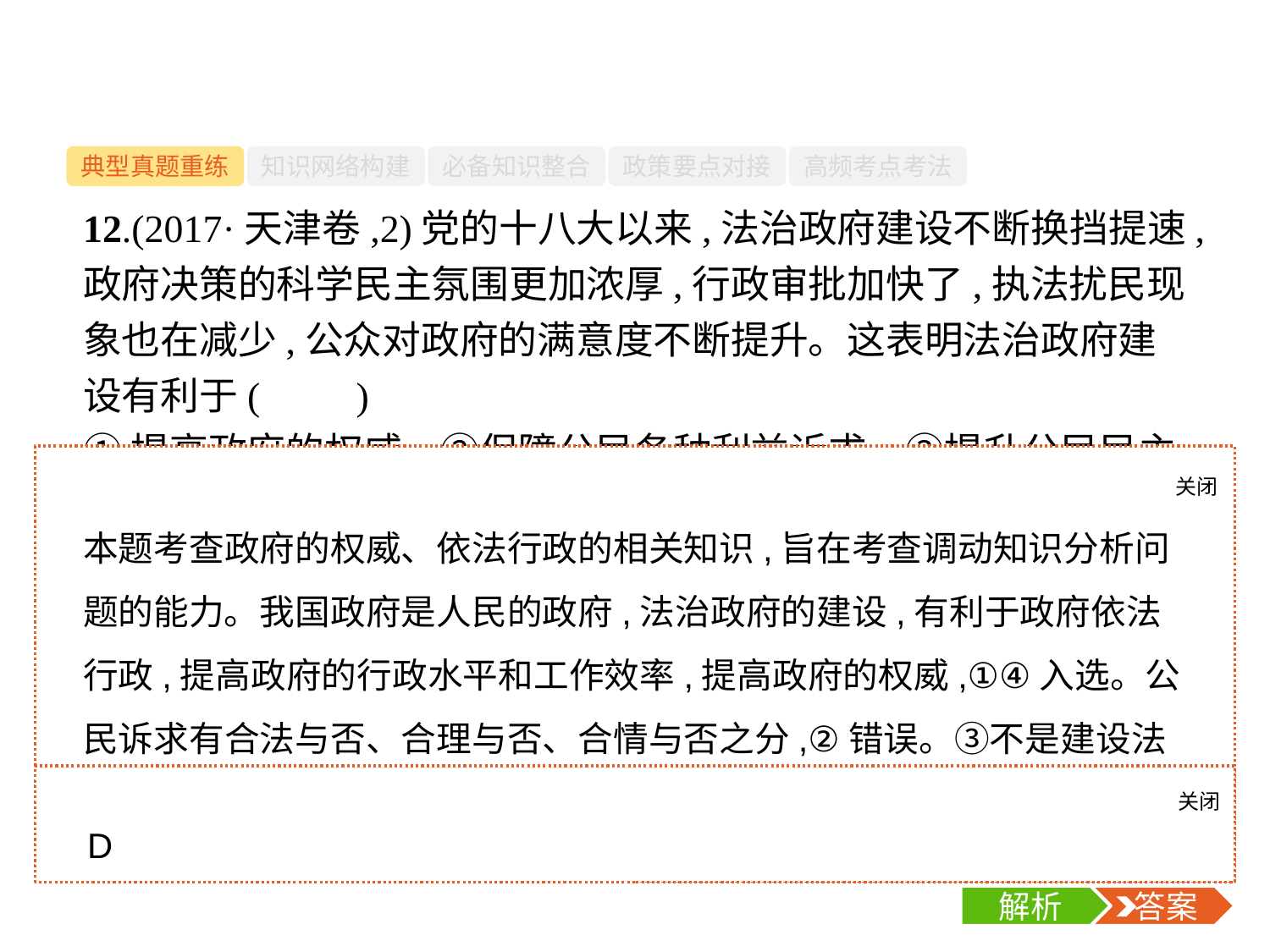

-41-
典型真题重练
知识网络构建
必备知识整合
政策要点对接
高频考点考法
12.(2017·天津卷,2)党的十八大以来,法治政府建设不断换挡提速,政府决策的科学民主氛围更加浓厚,行政审批加快了,执法扰民现象也在减少,公众对政府的满意度不断提升。这表明法治政府建设有利于(　　)
①提高政府的权威　②保障公民各种利益诉求　③提升公民民主意识和参政能力　④提高政府的行政水平和工作效率
A.①②	B.②③	C.③④	D.①④

关闭
解析

本题考查政府的权威、依法行政的相关知识,旨在考查调动知识分析问题的能力。我国政府是人民的政府,法治政府的建设,有利于政府依法行政,提高政府的行政水平和工作效率,提高政府的权威,①④入选。公民诉求有合法与否、合理与否、合情与否之分,②错误。③不是建设法治政府的政治意义。答案为D项。

关闭
解析
  答案

D
解析
  答案